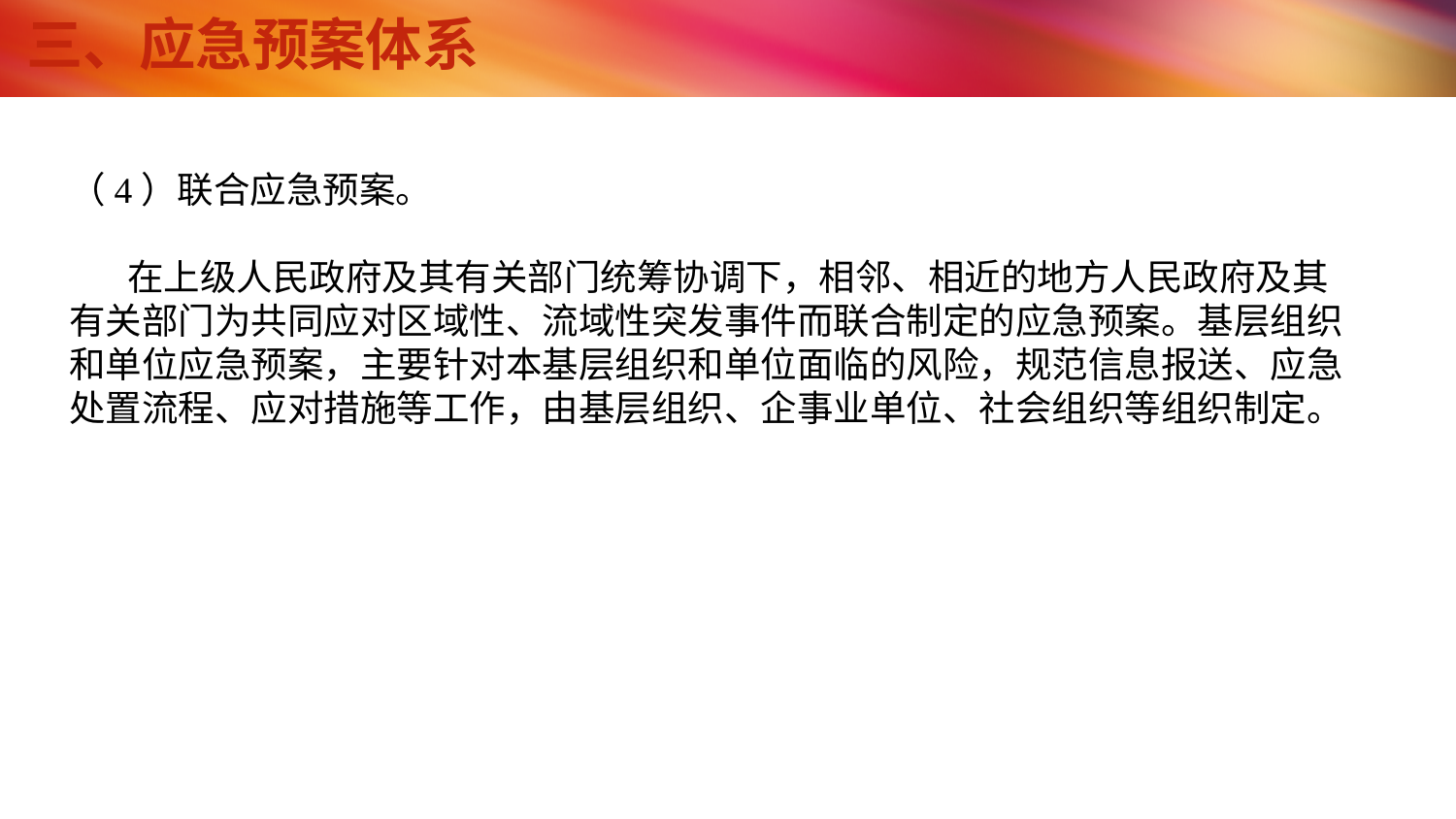

# 三、应急预案体系
（4）联合应急预案。

      在上级人民政府及其有关部门统筹协调下，相邻、相近的地方人民政府及其有关部门为共同应对区域性、流域性突发事件而联合制定的应急预案。基层组织和单位应急预案，主要针对本基层组织和单位面临的风险，规范信息报送、应急处置流程、应对措施等工作，由基层组织、企事业单位、社会组织等组织制定。